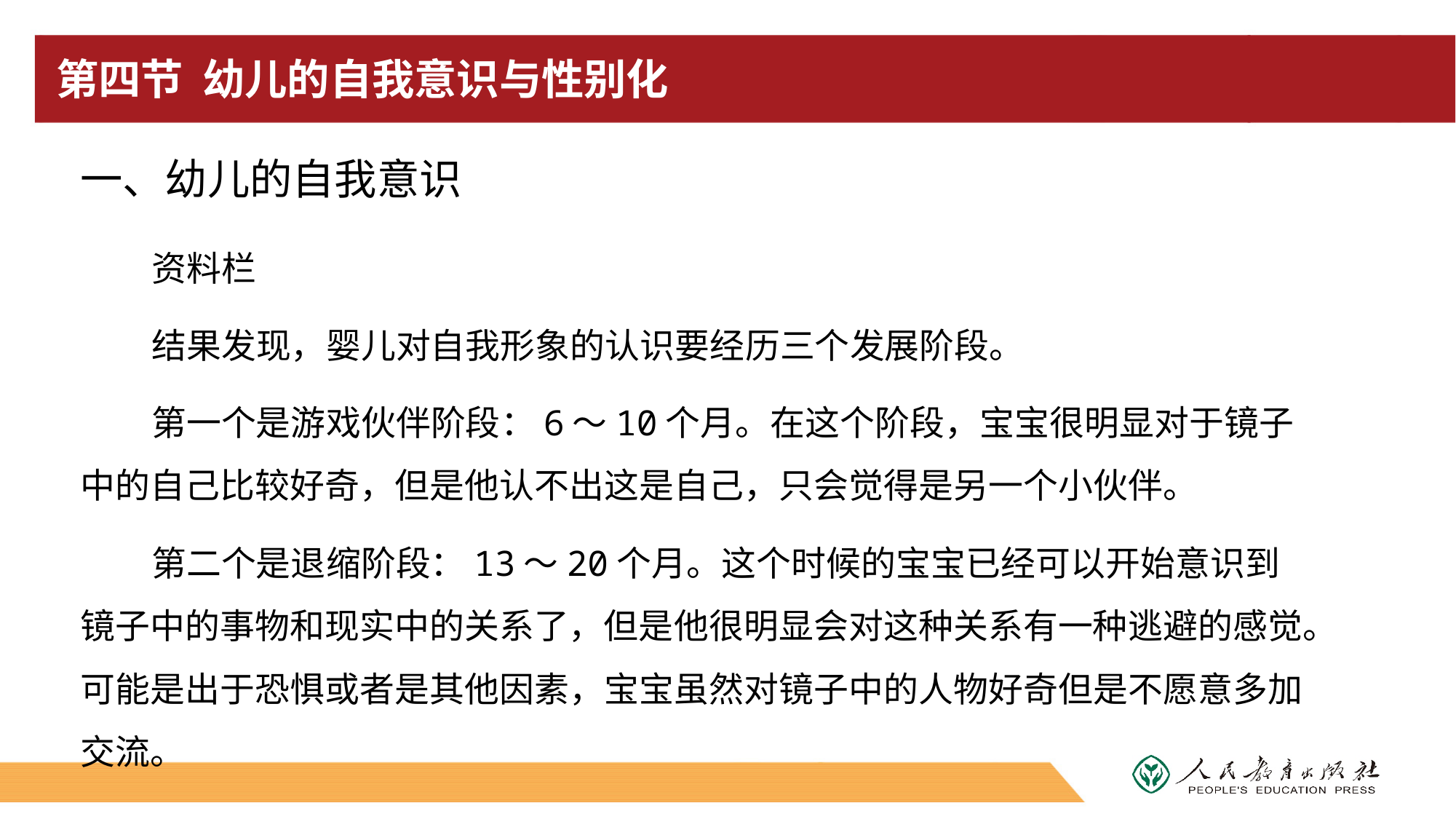

# 第四节  幼儿的自我意识与性别化
一、幼儿的自我意识
资料栏
结果发现，婴儿对自我形象的认识要经历三个发展阶段。
第一个是游戏伙伴阶段：6～10个月。在这个阶段，宝宝很明显对于镜子中的自己比较好奇，但是他认不出这是自己，只会觉得是另一个小伙伴。
第二个是退缩阶段：13～20个月。这个时候的宝宝已经可以开始意识到镜子中的事物和现实中的关系了，但是他很明显会对这种关系有一种逃避的感觉。可能是出于恐惧或者是其他因素，宝宝虽然对镜子中的人物好奇但是不愿意多加交流。